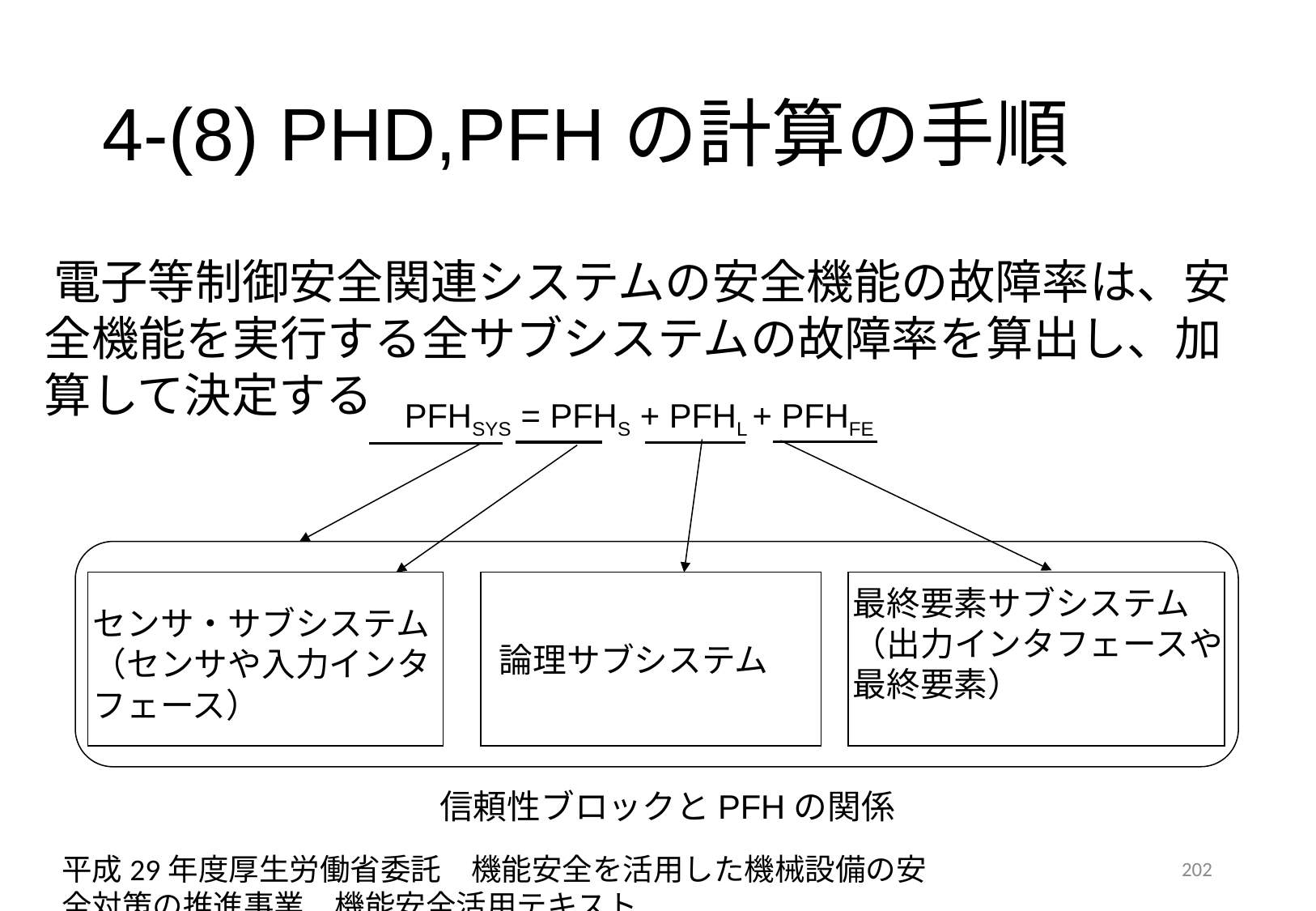

# 4-(8) PHD,PFHの計算の手順
電子等制御安全関連システムの安全機能の故障率は、安全機能を実行する全サブシステムの故障率を算出し、加算して決定する

PFHSYS = PFHS + PFHL + PFHFE

センサ・サブシステム
（センサや入力インタフェース）
論理サブシステム
最終要素サブシステム
（出力インタフェースや最終要素）

 信頼性ブロックとPFHの関係
平成29年度厚生労働省委託　機能安全を活用した機械設備の安全対策の推進事業　機能安全活用テキスト
202